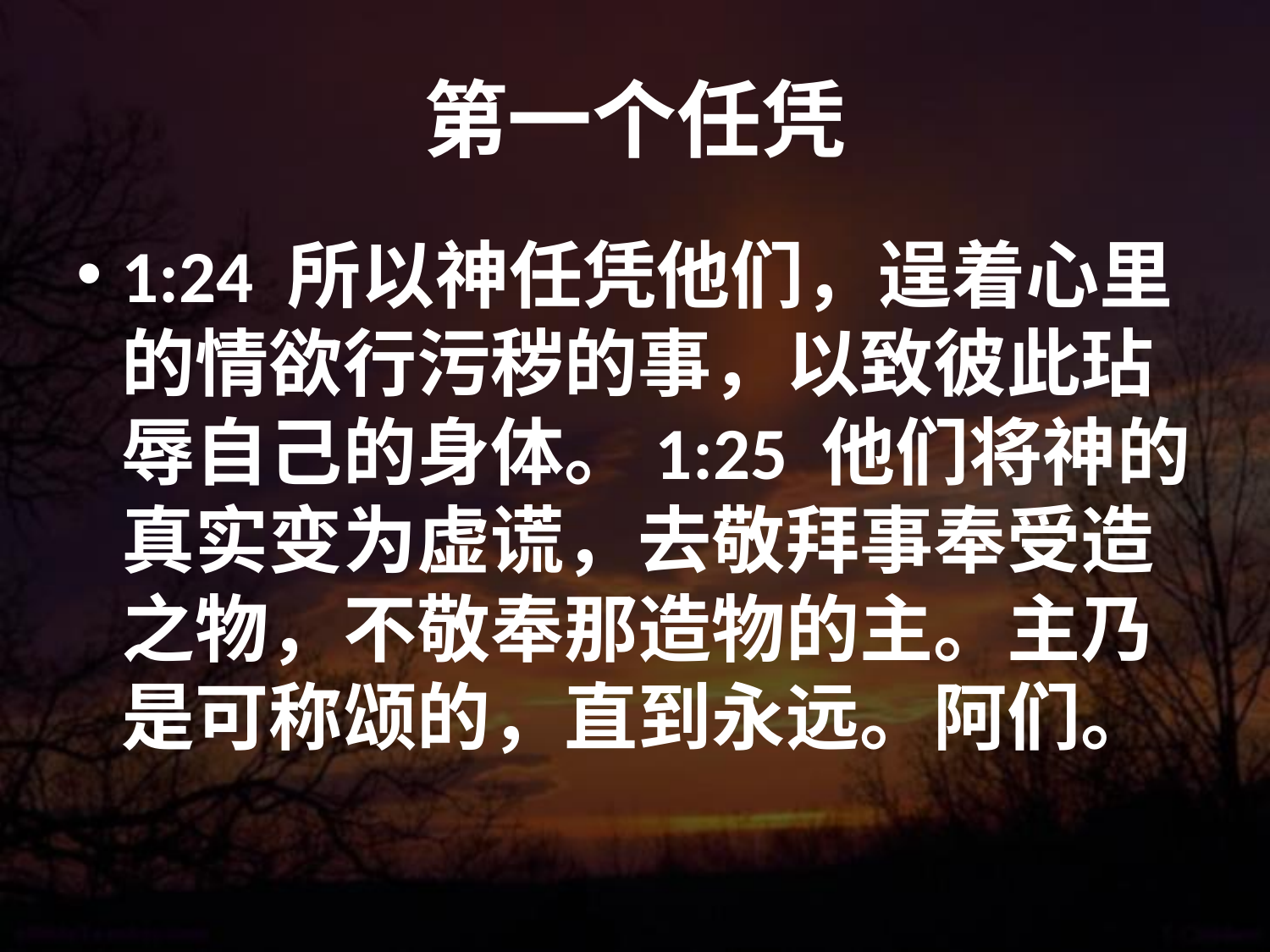

# 第一个任凭
1:24 所以神任凭他们，逞着心里的情欲行污秽的事，以致彼此玷辱自己的身体。1:25 他们将神的真实变为虚谎，去敬拜事奉受造之物，不敬奉那造物的主。主乃是可称颂的，直到永远。阿们。